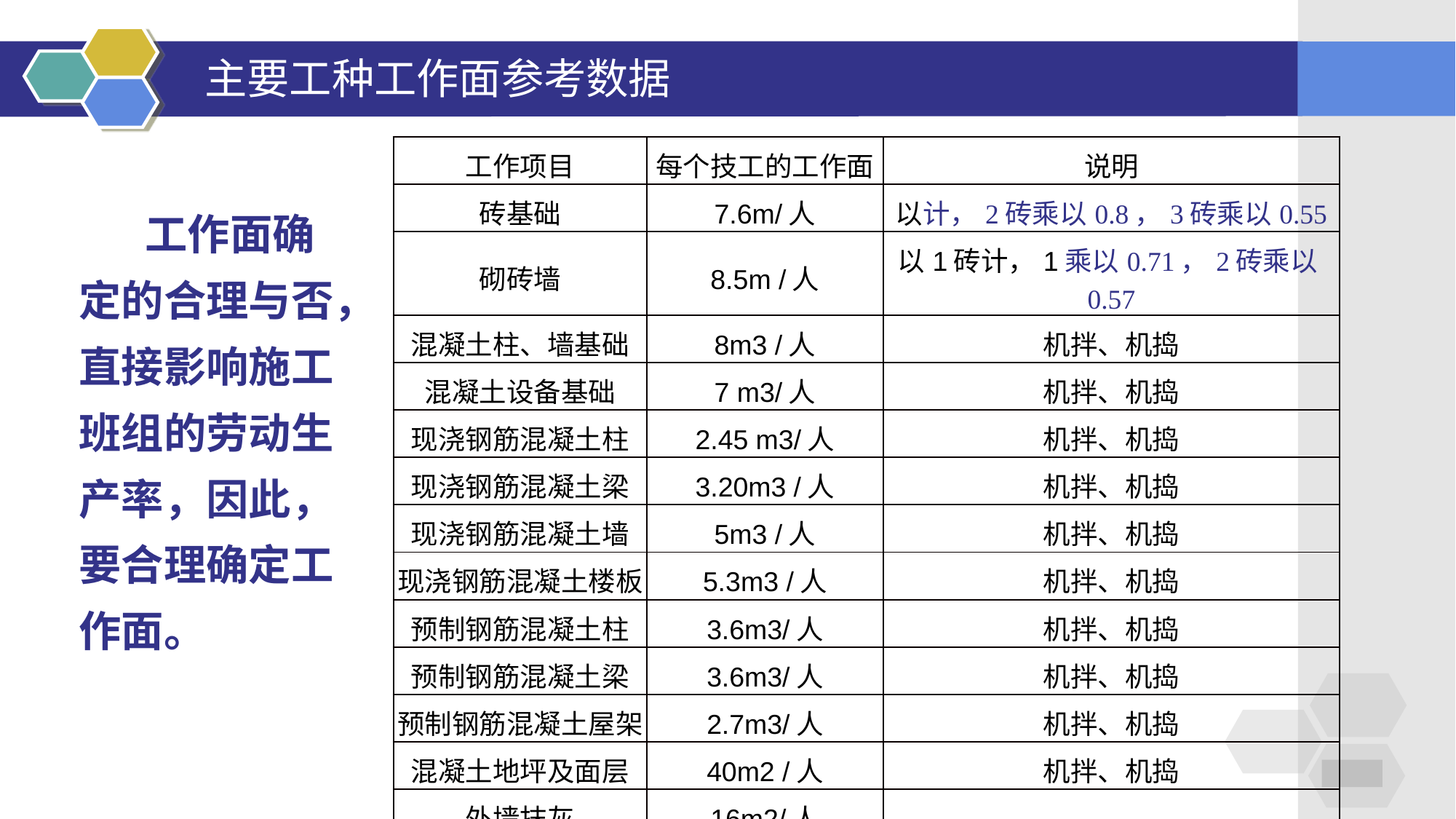

# 主要工种工作面参考数据
| 工作项目 | 每个技工的工作面 | 说明 |
| --- | --- | --- |
| 砖基础 | 7.6m/人 | 以计，2砖乘以0.8，3砖乘以0.55 |
| 砌砖墙 | 8.5m /人 | 以1砖计，1乘以0.71，2砖乘以0.57 |
| 混凝土柱、墙基础 | 8m3 /人 | 机拌、机捣 |
| 混凝土设备基础 | 7 m3/人 | 机拌、机捣 |
| 现浇钢筋混凝土柱 | 2.45 m3/人 | 机拌、机捣 |
| 现浇钢筋混凝土梁 | 3.20m3 /人 | 机拌、机捣 |
| 现浇钢筋混凝土墙 | 5m3 /人 | 机拌、机捣 |
| 现浇钢筋混凝土楼板 | 5.3m3 /人 | 机拌、机捣 |
| 预制钢筋混凝土柱 | 3.6m3/人 | 机拌、机捣 |
| 预制钢筋混凝土梁 | 3.6m3/人 | 机拌、机捣 |
| 预制钢筋混凝土屋架 | 2.7m3/人 | 机拌、机捣 |
| 混凝土地坪及面层 | 40m2 /人 | 机拌、机捣 |
| 外墙抹灰 | 16m2/人 |  |
| 内墙抹灰 | 18.5m2/人 |  |
| 卷材屋面 | 18.5 m2/人 |  |
| 防水水泥砂浆屋面 | 16m2/人 |  |
       工作面确定的合理与否，直接影响施工班组的劳动生产率，因此，要合理确定工作面。

5